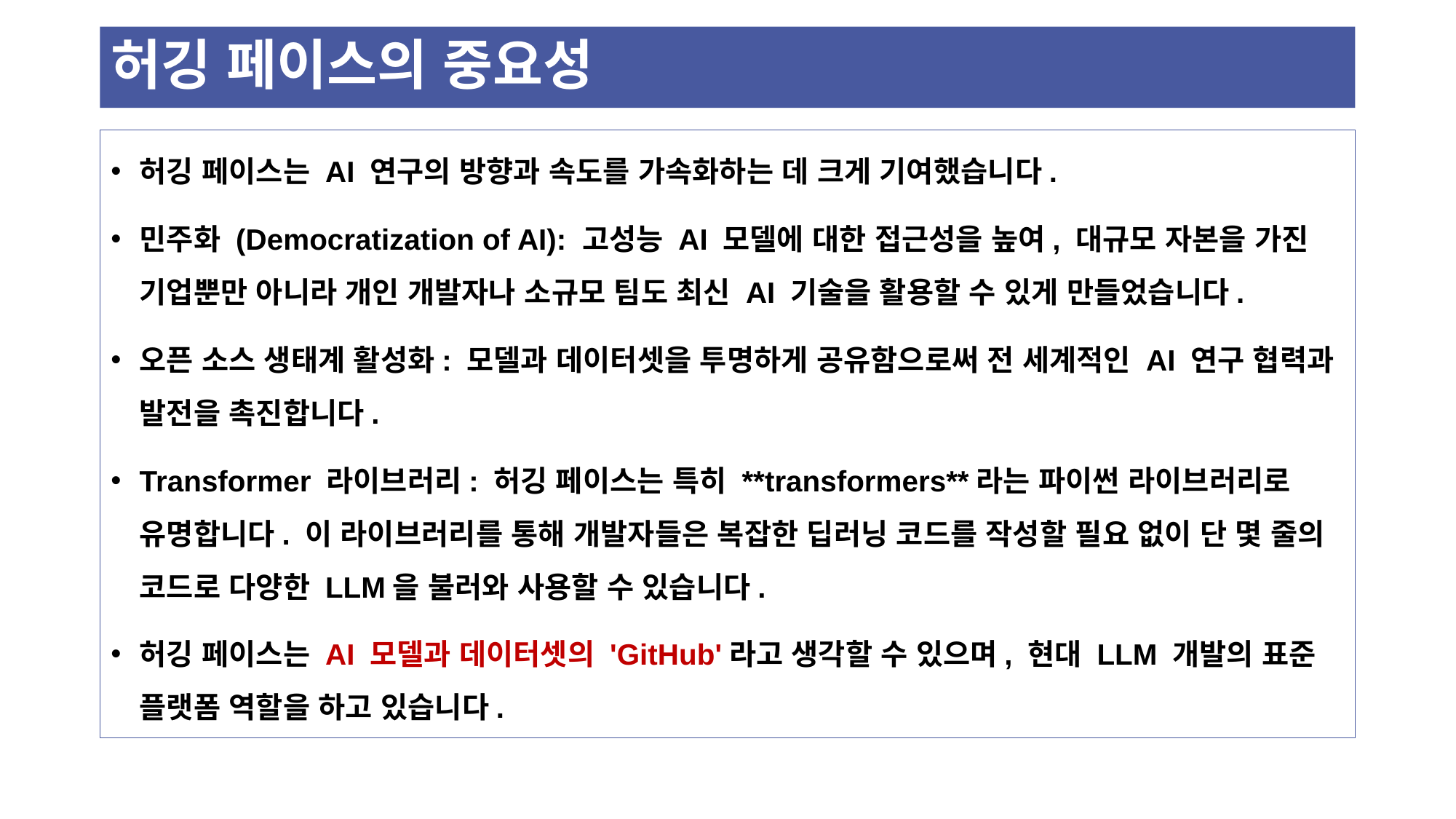

# 허깅 페이스의 중요성
허깅 페이스는 AI 연구의 방향과 속도를 가속화하는 데 크게 기여했습니다.
민주화 (Democratization of AI): 고성능 AI 모델에 대한 접근성을 높여, 대규모 자본을 가진 기업뿐만 아니라 개인 개발자나 소규모 팀도 최신 AI 기술을 활용할 수 있게 만들었습니다.
오픈 소스 생태계 활성화: 모델과 데이터셋을 투명하게 공유함으로써 전 세계적인 AI 연구 협력과 발전을 촉진합니다.
Transformer 라이브러리: 허깅 페이스는 특히 **transformers**라는 파이썬 라이브러리로 유명합니다. 이 라이브러리를 통해 개발자들은 복잡한 딥러닝 코드를 작성할 필요 없이 단 몇 줄의 코드로 다양한 LLM을 불러와 사용할 수 있습니다.
허깅 페이스는 AI 모델과 데이터셋의 'GitHub'라고 생각할 수 있으며, 현대 LLM 개발의 표준 플랫폼 역할을 하고 있습니다.